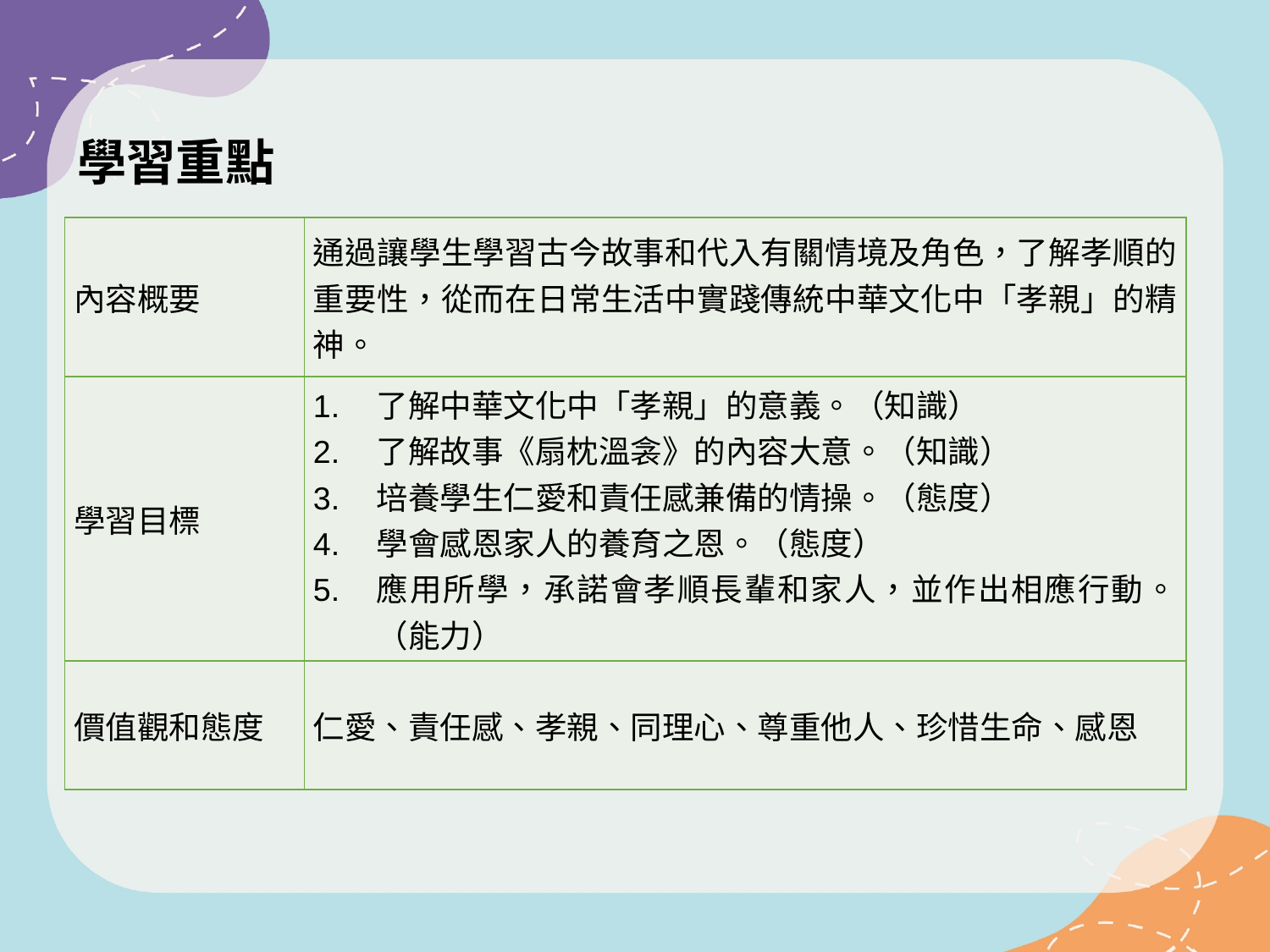

# 學習重點
| 內容概要 | 通過讓學生學習古今故事和代入有關情境及角色，了解孝順的重要性，從而在日常生活中實踐傳統中華文化中「孝親」的精神。 |
| --- | --- |
| 學習目標 | 了解中華文化中「孝親」的意義。（知識） 了解故事《扇枕溫衾》的內容大意。（知識） 培養學生仁愛和責任感兼備的情操。（態度） 學會感恩家人的養育之恩。（態度） 應用所學，承諾會孝順長輩和家人，並作出相應行動。（能力） |
| 價值觀和態度 | 仁愛、責任感、孝親、同理心、尊重他人、珍惜生命、感恩 |